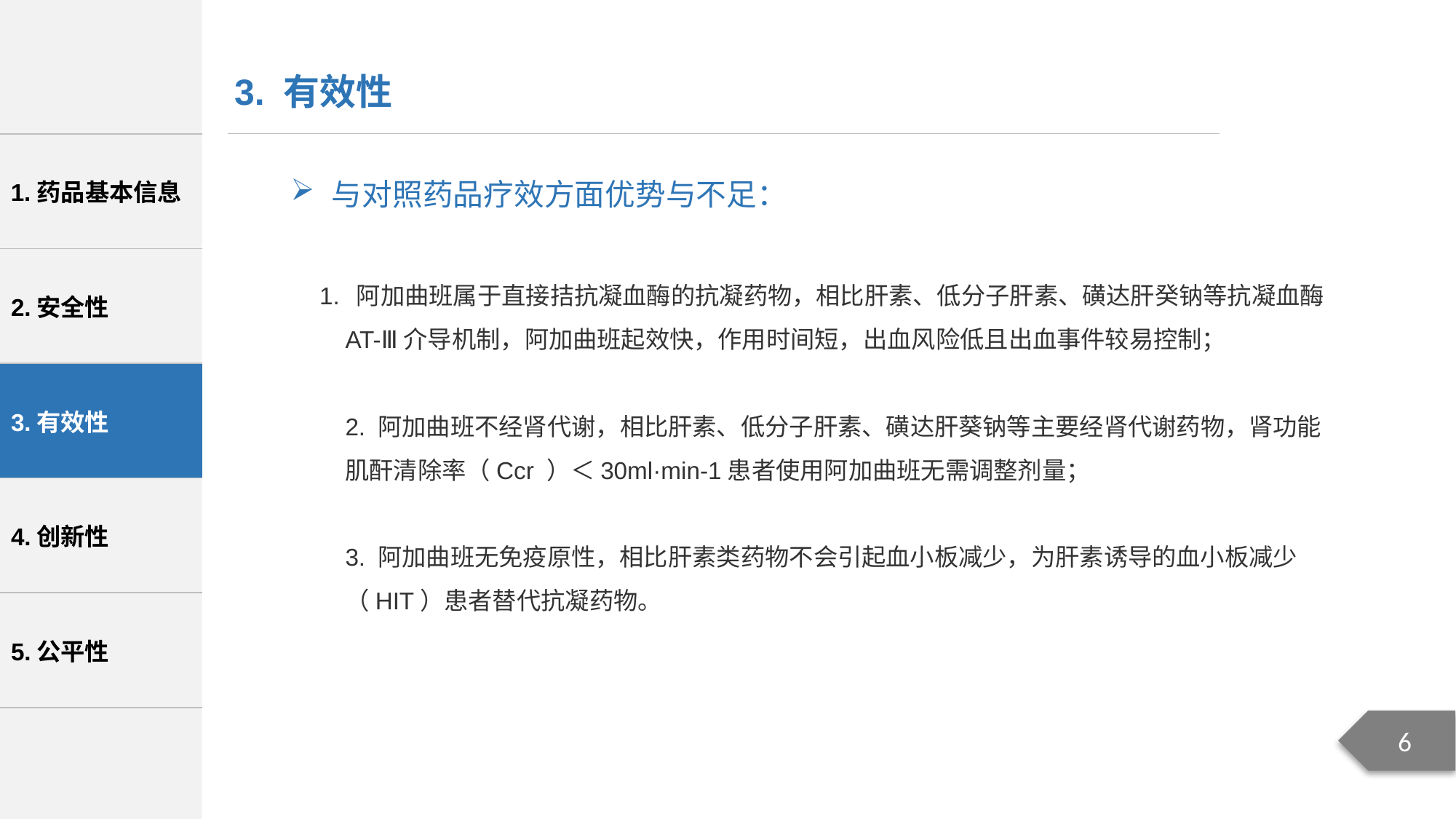

3. 有效性
与对照药品疗效方面优势与不足：

 阿加曲班属于直接拮抗凝血酶的抗凝药物，相比肝素、低分子肝素、磺达肝癸钠等抗凝血酶AT-Ⅲ介导机制，阿加曲班起效快，作用时间短，出血风险低且出血事件较易控制；

2. 阿加曲班不经肾代谢，相比肝素、低分子肝素、磺达肝葵钠等主要经肾代谢药物，肾功能肌酐清除率（Ccr ）＜30ml·min-1患者使用阿加曲班无需调整剂量；

3. 阿加曲班无免疫原性，相比肝素类药物不会引起血小板减少，为肝素诱导的血小板减少（HIT）患者替代抗凝药物。